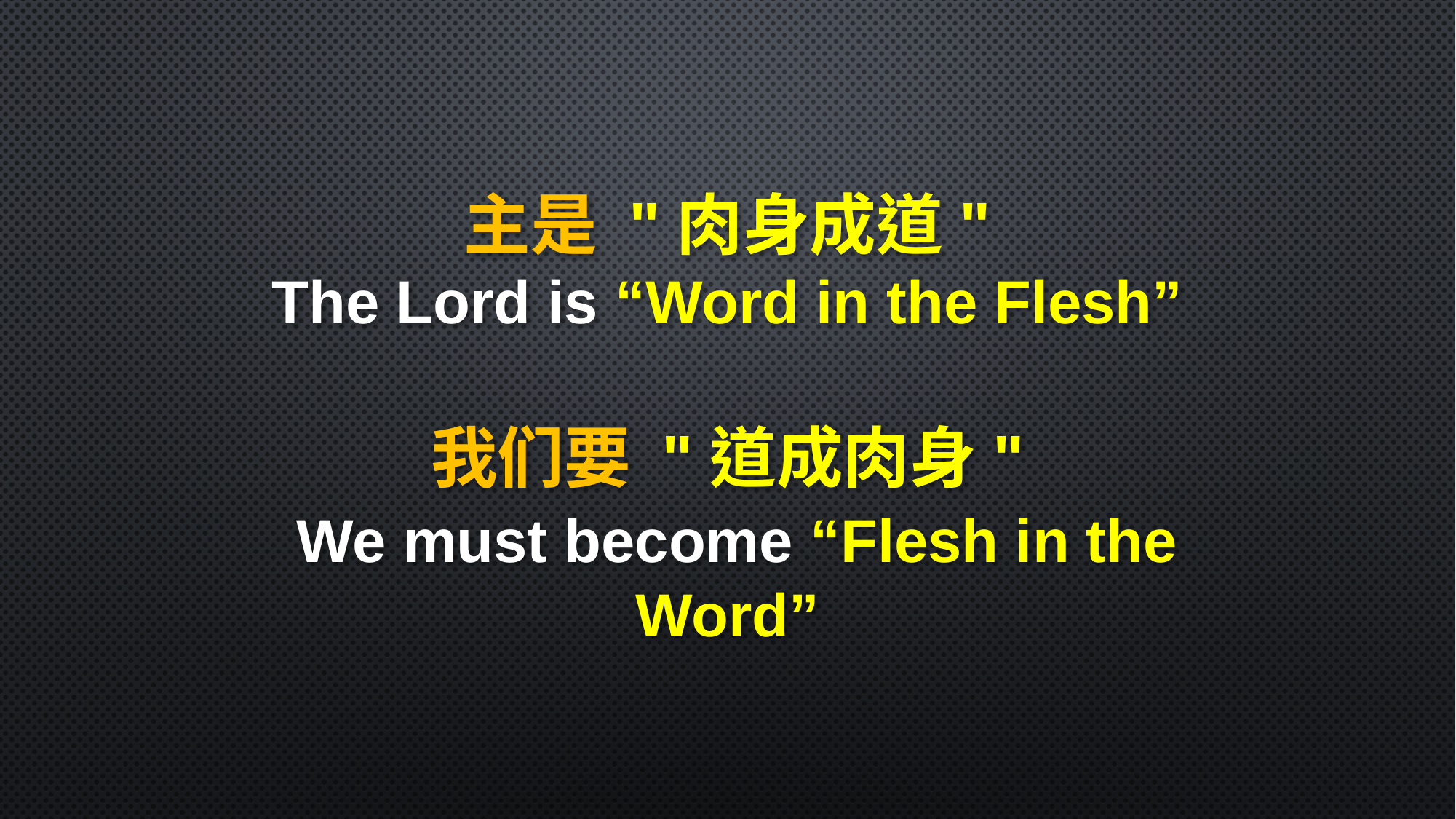

主是 "肉身成道"
The Lord is “Word in the Flesh”

我们要 "道成肉身"
 We must become “Flesh in the Word”